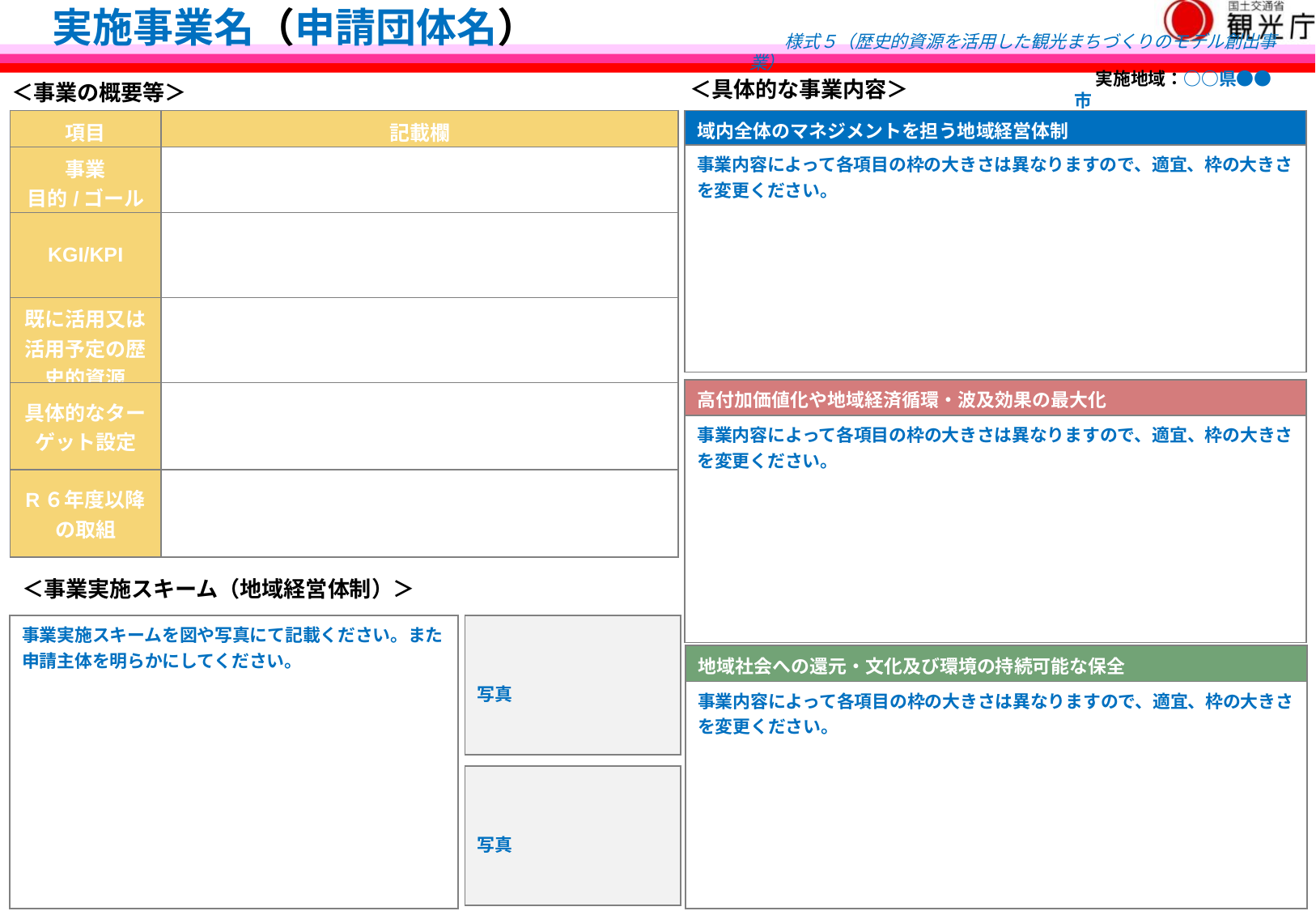

注１：公表される前提で作成してください。注２：実証事業の概要が本事業概要説明書１枚で分かるように簡潔に記載してください。
注３：青字の記入要領等を削除の上、記載してください。フォントサイズは【10.5ポイント以上】とし、重要な箇所は下線付きの赤字で記載してください。
　実施事業名（申請団体名）
　　様式５（歴史的資源を活用した観光まちづくりのモデル創出事業）
　 実施地域：○○県●●市
＜具体的な事業内容＞
＜事業の概要等＞
| 域内全体のマネジメントを担う地域経営体制 |
| --- |
| 事業内容によって各項目の枠の大きさは異なりますので、適宜、枠の大きさを変更ください。 |
| 項目 | 記載欄 |
| --- | --- |
| 事業 目的/ゴール |  |
| KGI/KPI |  |
| 既に活用又は活用予定の歴史的資源 |  |
| 具体的なターゲット設定 |  |
| R６年度以降の取組 |  |
| 高付加価値化や地域経済循環・波及効果の最大化 |
| --- |
| 事業内容によって各項目の枠の大きさは異なりますので、適宜、枠の大きさを変更ください。 |
＜事業実施スキーム（地域経営体制）＞
| 事業実施スキームを図や写真にて記載ください。また申請主体を明らかにしてください。 |
| --- |
| 写真 |
| --- |
| 地域社会への還元・文化及び環境の持続可能な保全 |
| --- |
| 事業内容によって各項目の枠の大きさは異なりますので、適宜、枠の大きさを変更ください。 |
| 写真 |
| --- |